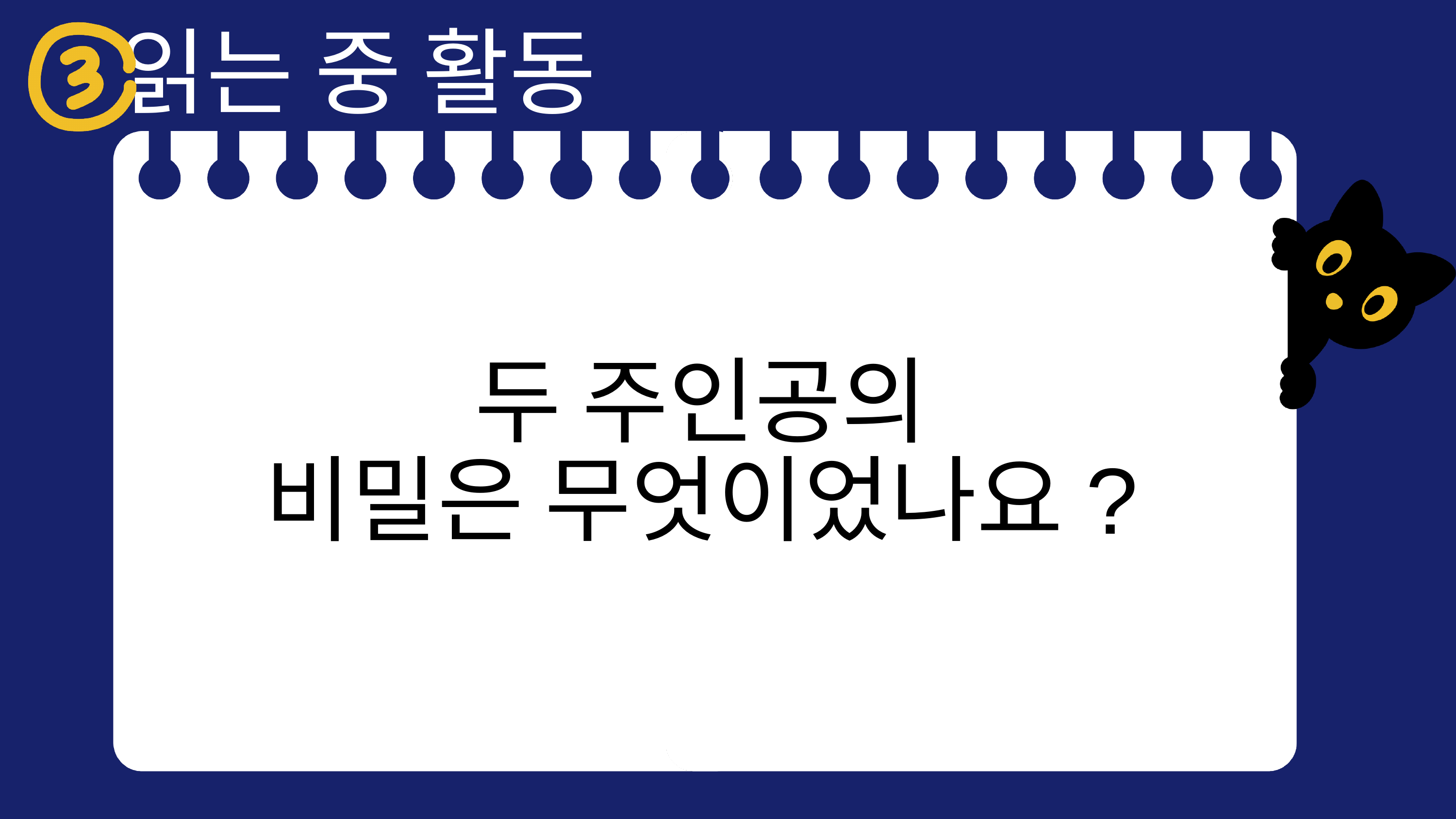

읽는 중 활동

두 주인공의
비밀은 무엇이었나요?